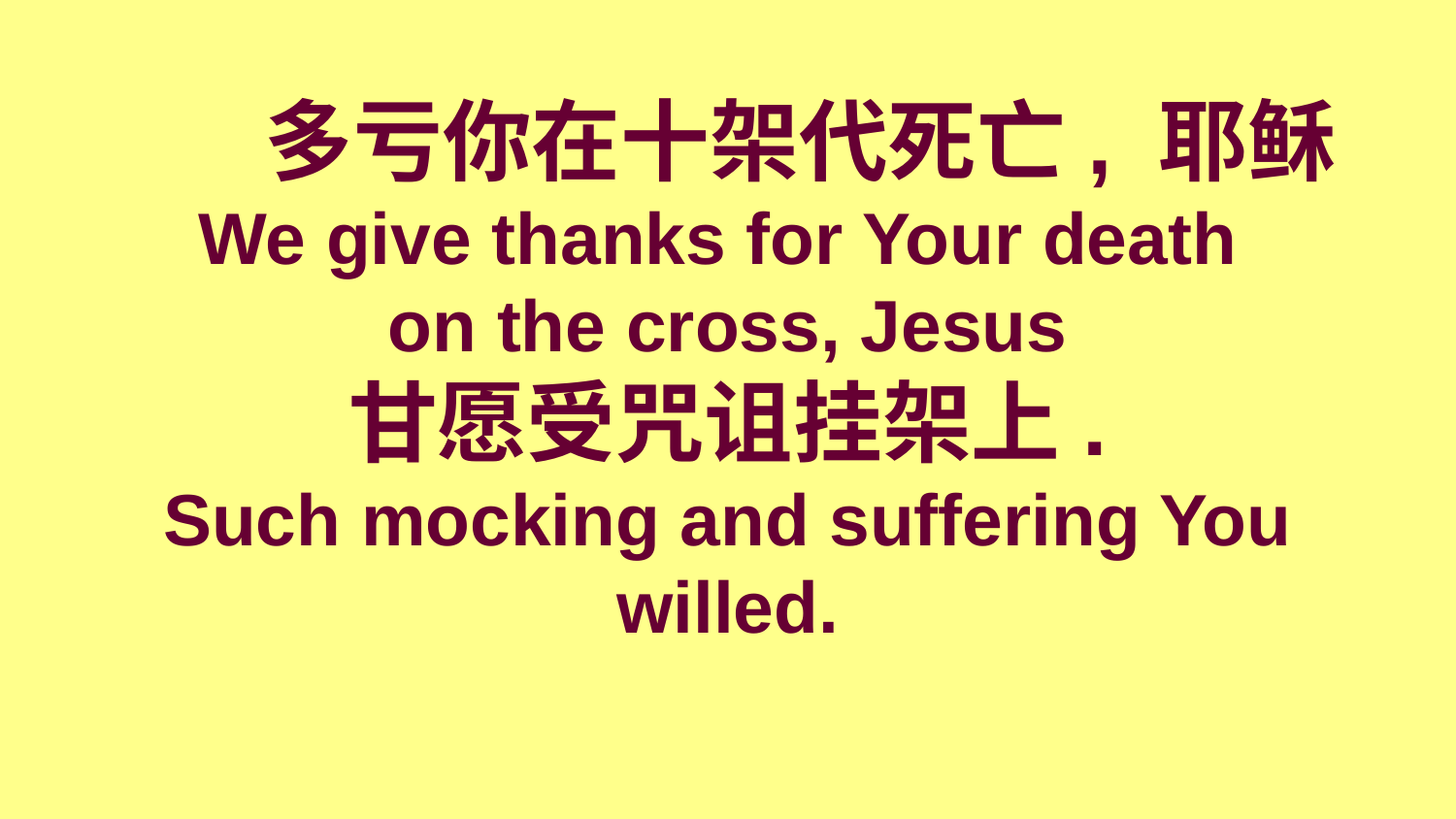

# 多亏你在十架代死亡, 耶稣 We give thanks for Your death on the cross, Jesus 甘愿受咒诅挂架上. Such mocking and suffering You willed.